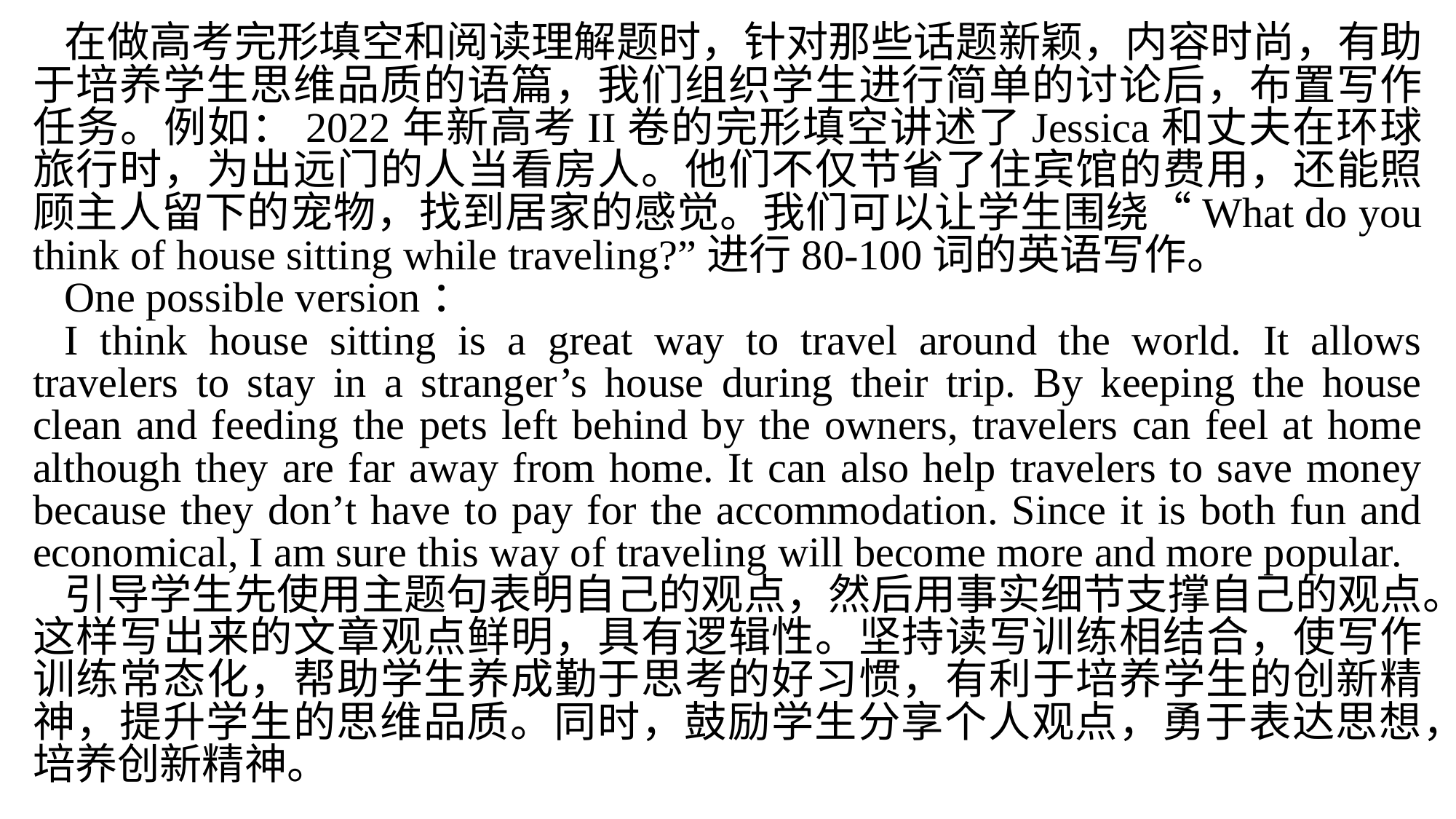

在做高考完形填空和阅读理解题时，针对那些话题新颖，内容时尚，有助于培养学生思维品质的语篇，我们组织学生进行简单的讨论后，布置写作任务。例如：2022年新高考II卷的完形填空讲述了Jessica和丈夫在环球旅行时，为出远门的人当看房人。他们不仅节省了住宾馆的费用，还能照顾主人留下的宠物，找到居家的感觉。我们可以让学生围绕“What do you think of house sitting while traveling?”进行80-100词的英语写作。
One possible version：
I think house sitting is a great way to travel around the world. It allows travelers to stay in a stranger’s house during their trip. By keeping the house clean and feeding the pets left behind by the owners, travelers can feel at home although they are far away from home. It can also help travelers to save money because they don’t have to pay for the accommodation. Since it is both fun and economical, I am sure this way of traveling will become more and more popular.
引导学生先使用主题句表明自己的观点，然后用事实细节支撑自己的观点。这样写出来的文章观点鲜明，具有逻辑性。坚持读写训练相结合，使写作训练常态化，帮助学生养成勤于思考的好习惯，有利于培养学生的创新精神，提升学生的思维品质。同时，鼓励学生分享个人观点，勇于表达思想，培养创新精神。